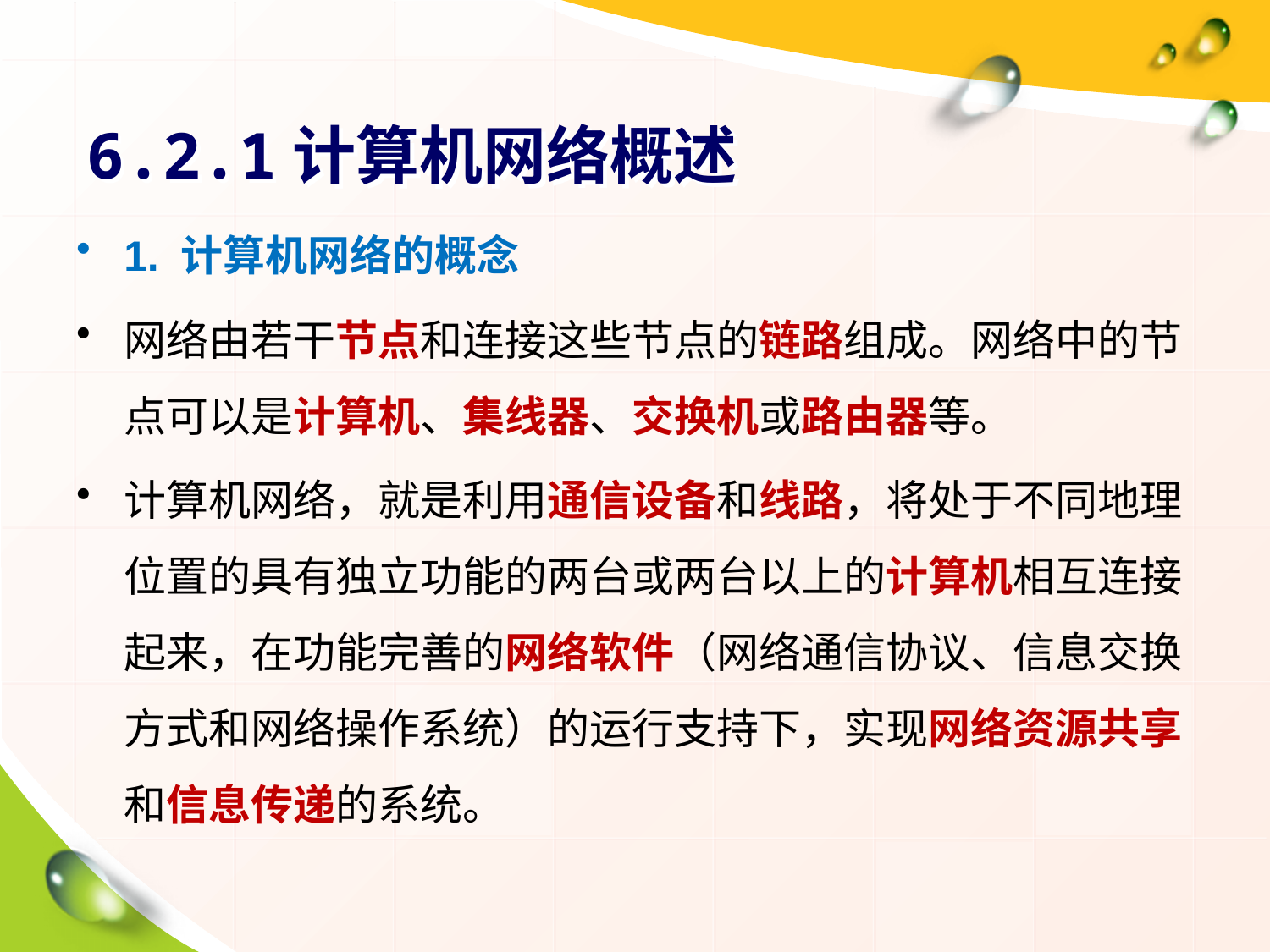

# 6.2.1计算机网络概述
1. 计算机网络的概念
网络由若干节点和连接这些节点的链路组成。网络中的节点可以是计算机、集线器、交换机或路由器等。
计算机网络，就是利用通信设备和线路，将处于不同地理位置的具有独立功能的两台或两台以上的计算机相互连接起来，在功能完善的网络软件（网络通信协议、信息交换方式和网络操作系统）的运行支持下，实现网络资源共享和信息传递的系统。